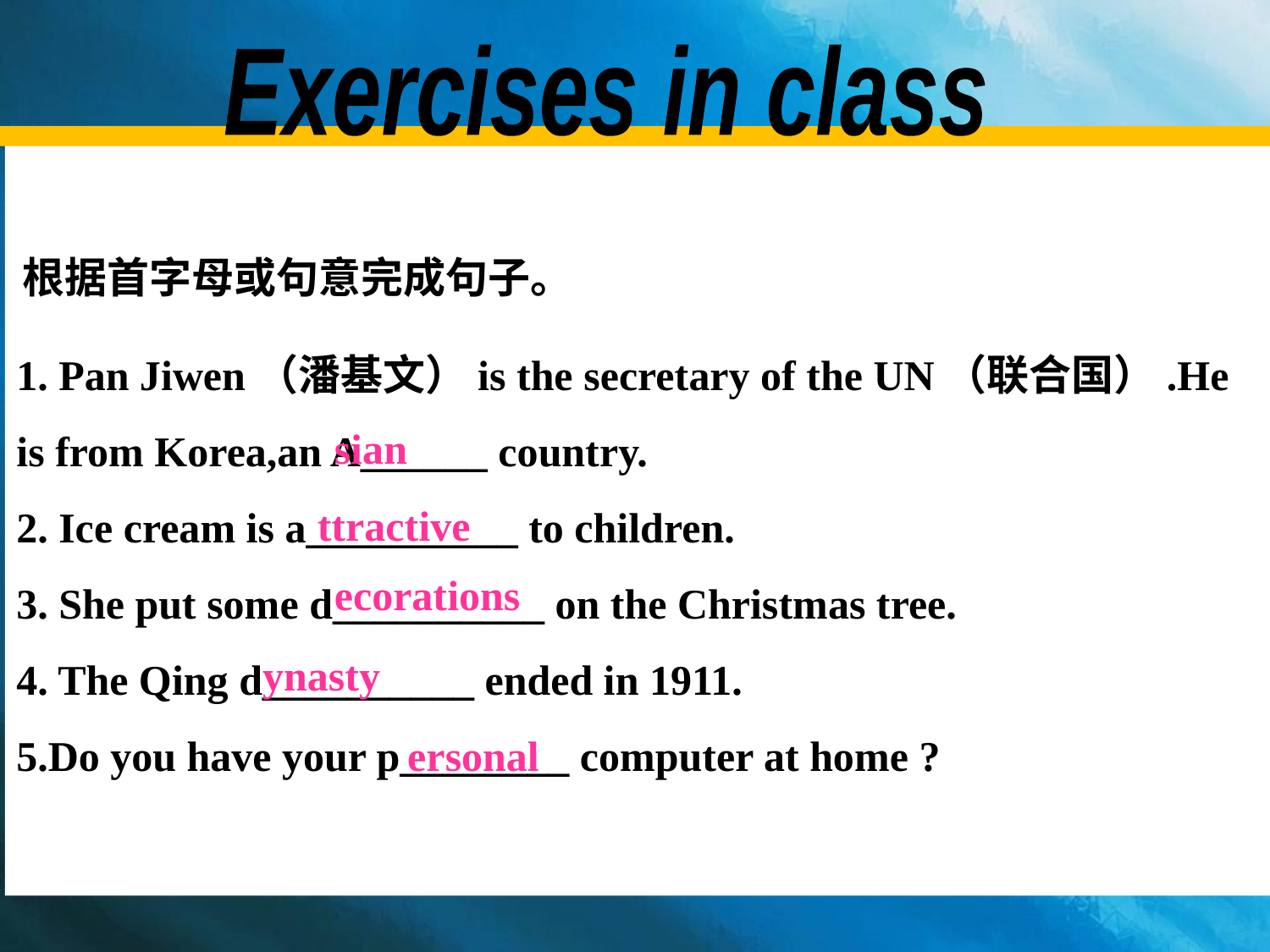

Exercises in class
根据首字母或句意完成句子。
1. Pan Jiwen（潘基文）is the secretary of the UN（联合国）.He is from Korea,an A______ country.
2. Ice cream is a__________ to children.
3. She put some d__________ on the Christmas tree.
4. The Qing d__________ ended in 1911.
5.Do you have your p________ computer at home ?
sian
ttractive
ecorations
ynasty
ersonal